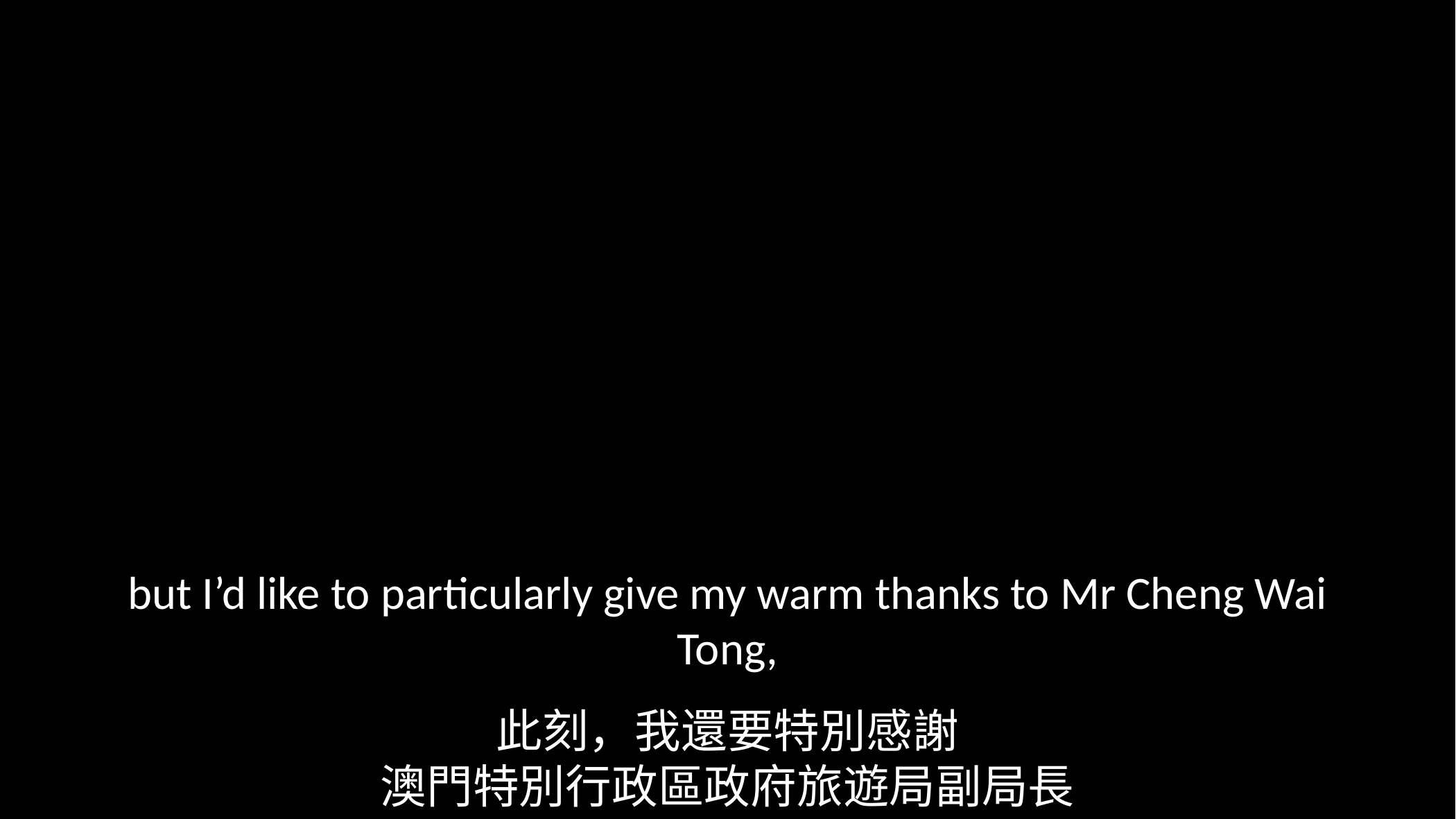

but I’d like to particularly give my warm thanks to Mr Cheng Wai Tong,

此刻，我還要特別感謝
澳門特別行政區政府旅遊局副局長